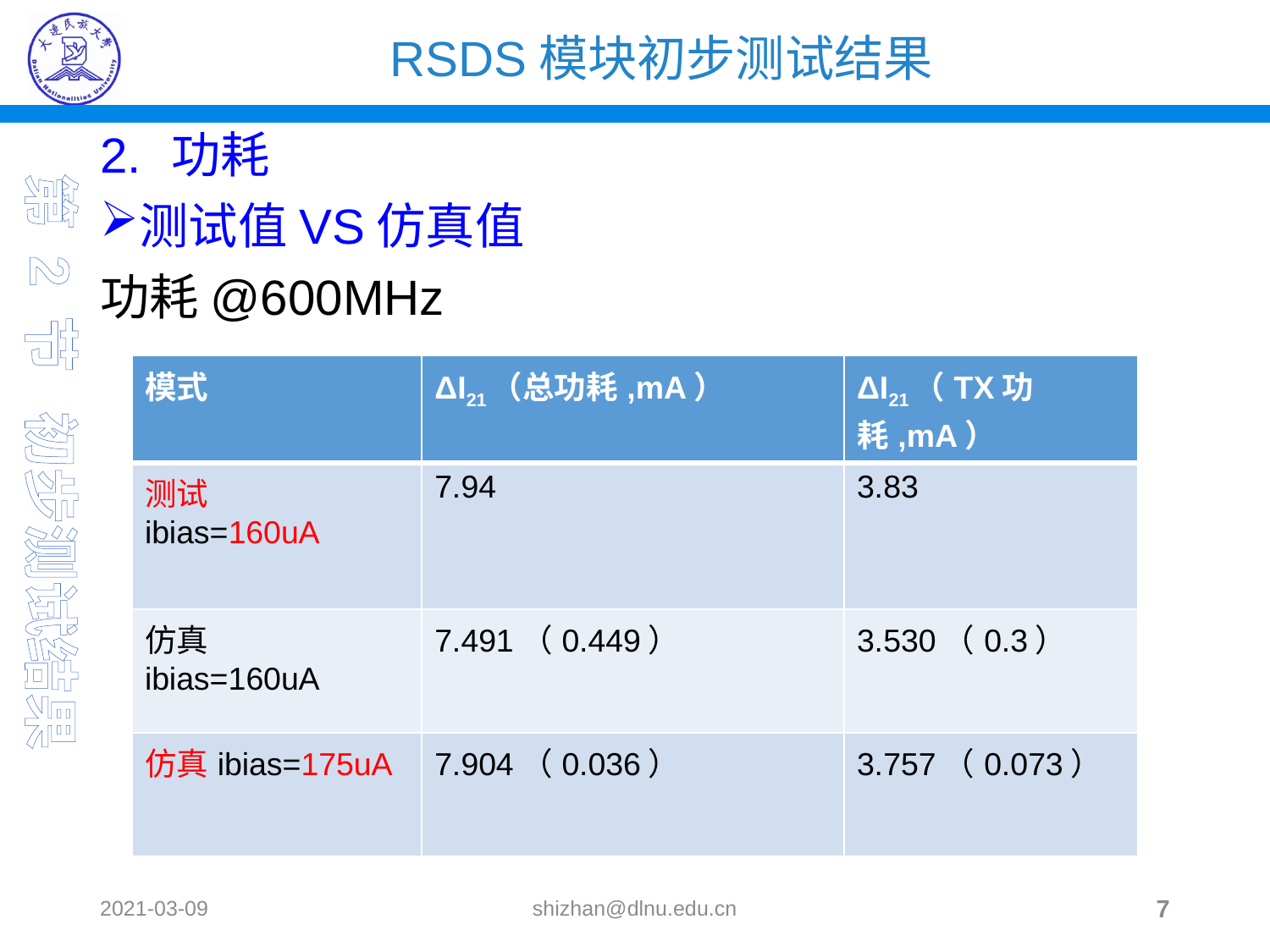

功耗
测试值VS仿真值
功耗@600MHz
第 2 节   初步测试结果
| 模式 | ΔI21（总功耗,mA） | ΔI21（TX功耗,mA） |
| --- | --- | --- |
| 测试 ibias=160uA | 7.94 | 3.83 |
| 仿真 ibias=160uA | 7.491（0.449） | 3.530（0.3） |
| 仿真ibias=175uA | 7.904（0.036） | 3.757（0.073） |
2021-03-09
shizhan@dlnu.edu.cn
7